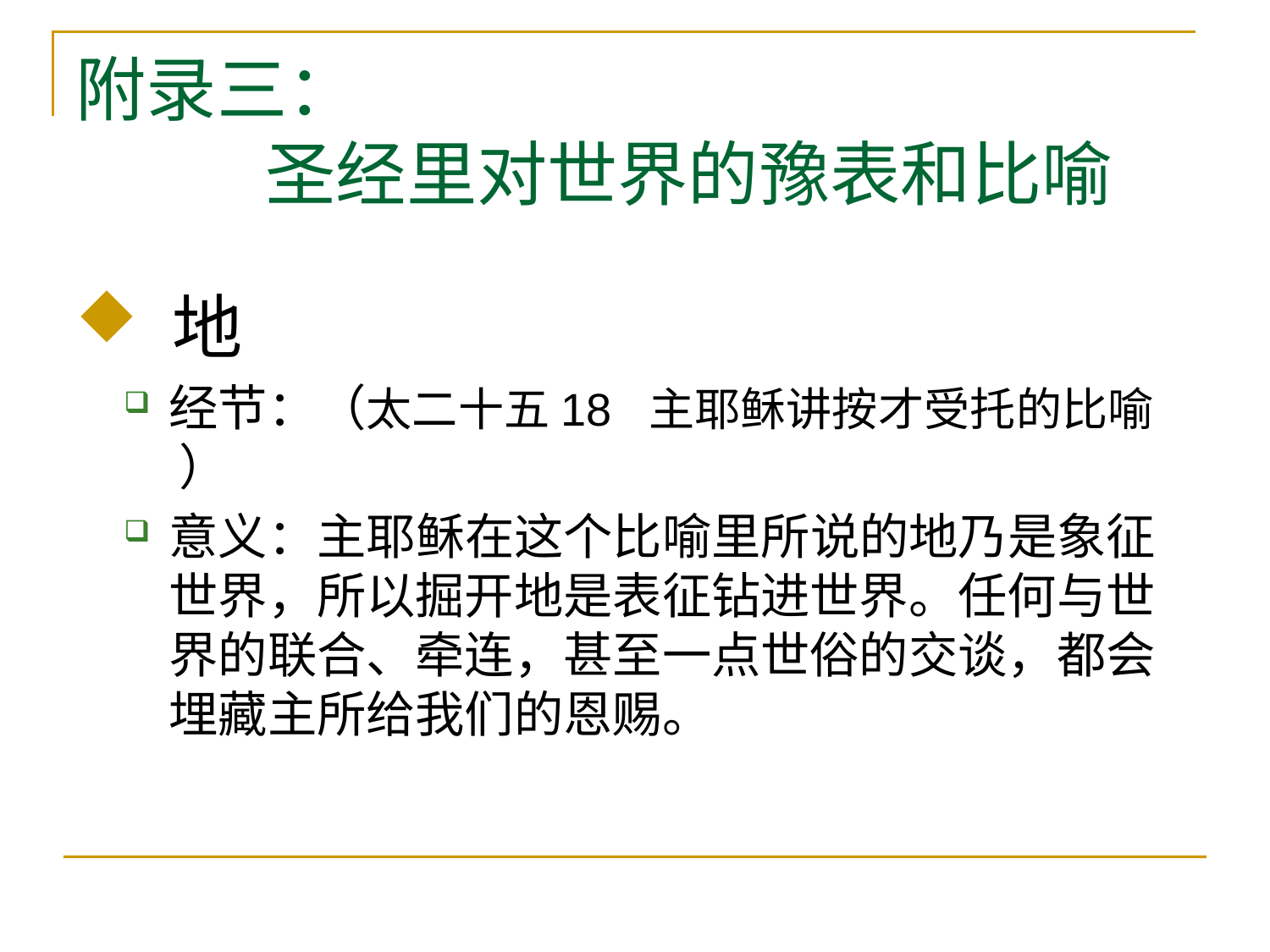

# 附录三： 圣经里对世界的豫表和比喻
 地
经节：（太二十五18  主耶稣讲按才受托的比喻 ）
意义：主耶稣在这个比喻里所说的地乃是象征世界，所以掘开地是表征钻进世界。任何与世界的联合、牵连，甚至一点世俗的交谈，都会埋藏主所给我们的恩赐。